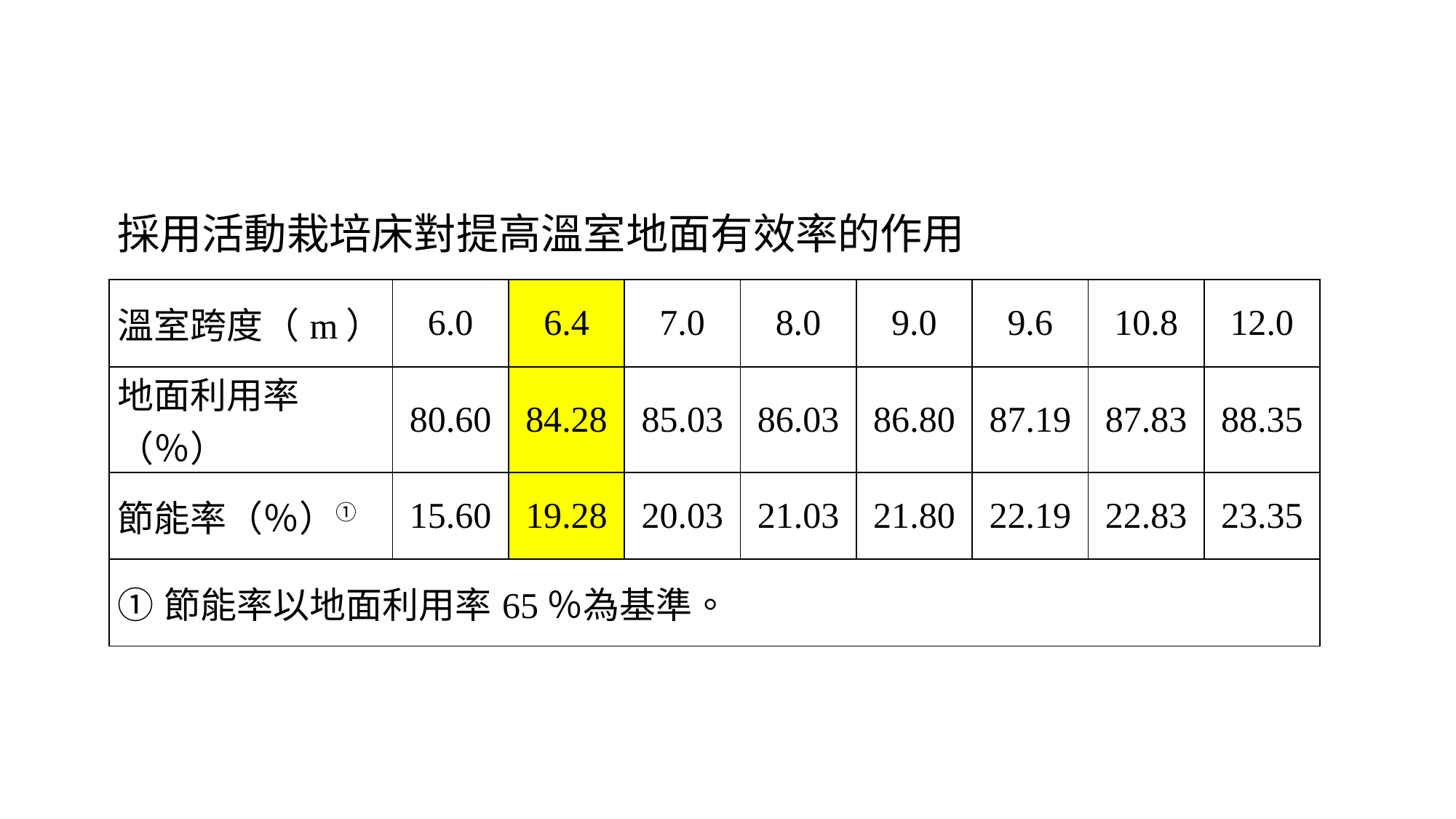

| 採用活動栽培床對提高溫室地面有效率的作用 |  |  |  |  |  |  |  |  |
| --- | --- | --- | --- | --- | --- | --- | --- | --- |
| 溫室跨度（m） | 6.0 | 6.4 | 7.0 | 8.0 | 9.0 | 9.6 | 10.8 | 12.0 |
| 地面利用率（％） | 80.60 | 84.28 | 85.03 | 86.03 | 86.80 | 87.19 | 87.83 | 88.35 |
| 節能率（％）① | 15.60 | 19.28 | 20.03 | 21.03 | 21.80 | 22.19 | 22.83 | 23.35 |
| ①節能率以地面利用率65％為基準。 |  |  |  |  |  |  |  |  |